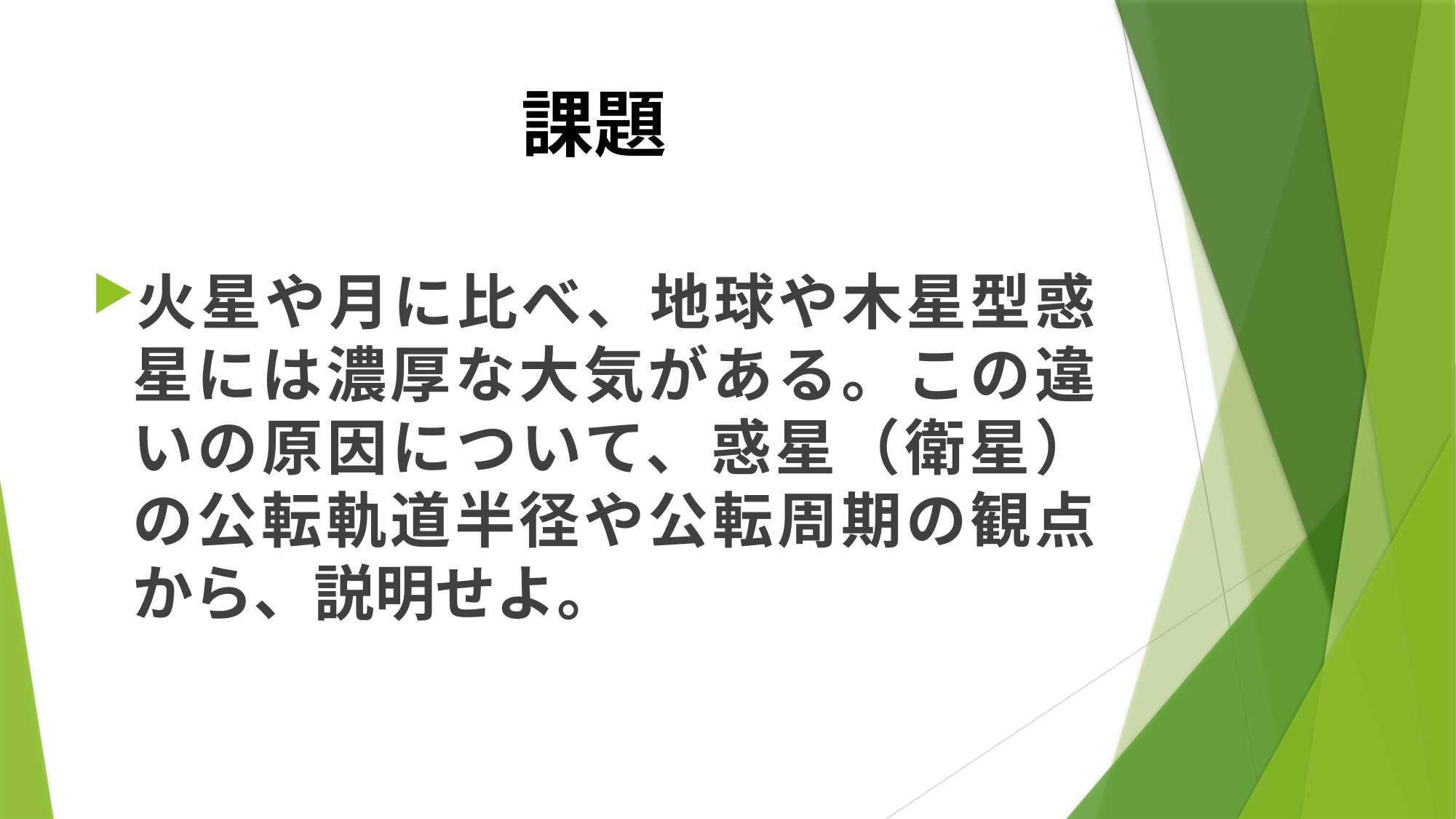

# 課題
火星や月に比べ、地球や木星型惑星には濃厚な大気がある。この違いの原因について、惑星（衛星）の公転軌道半径や公転周期の観点から、説明せよ。